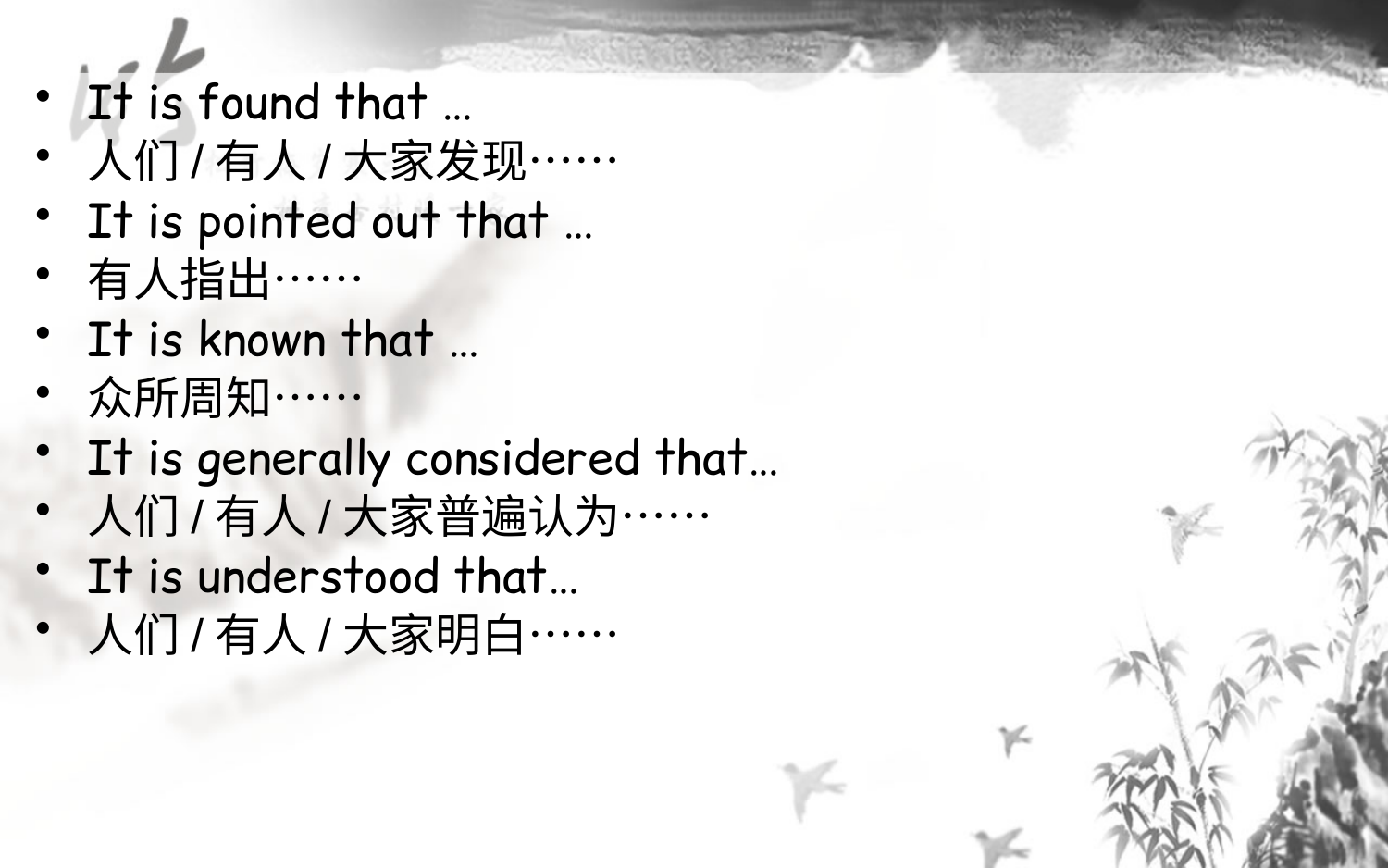

It is found that …
人们/有人/大家发现……
It is pointed out that …
有人指出……
It is known that …
众所周知……
It is generally considered that…
人们/有人/大家普遍认为……
It is understood that…
人们/有人/大家明白……